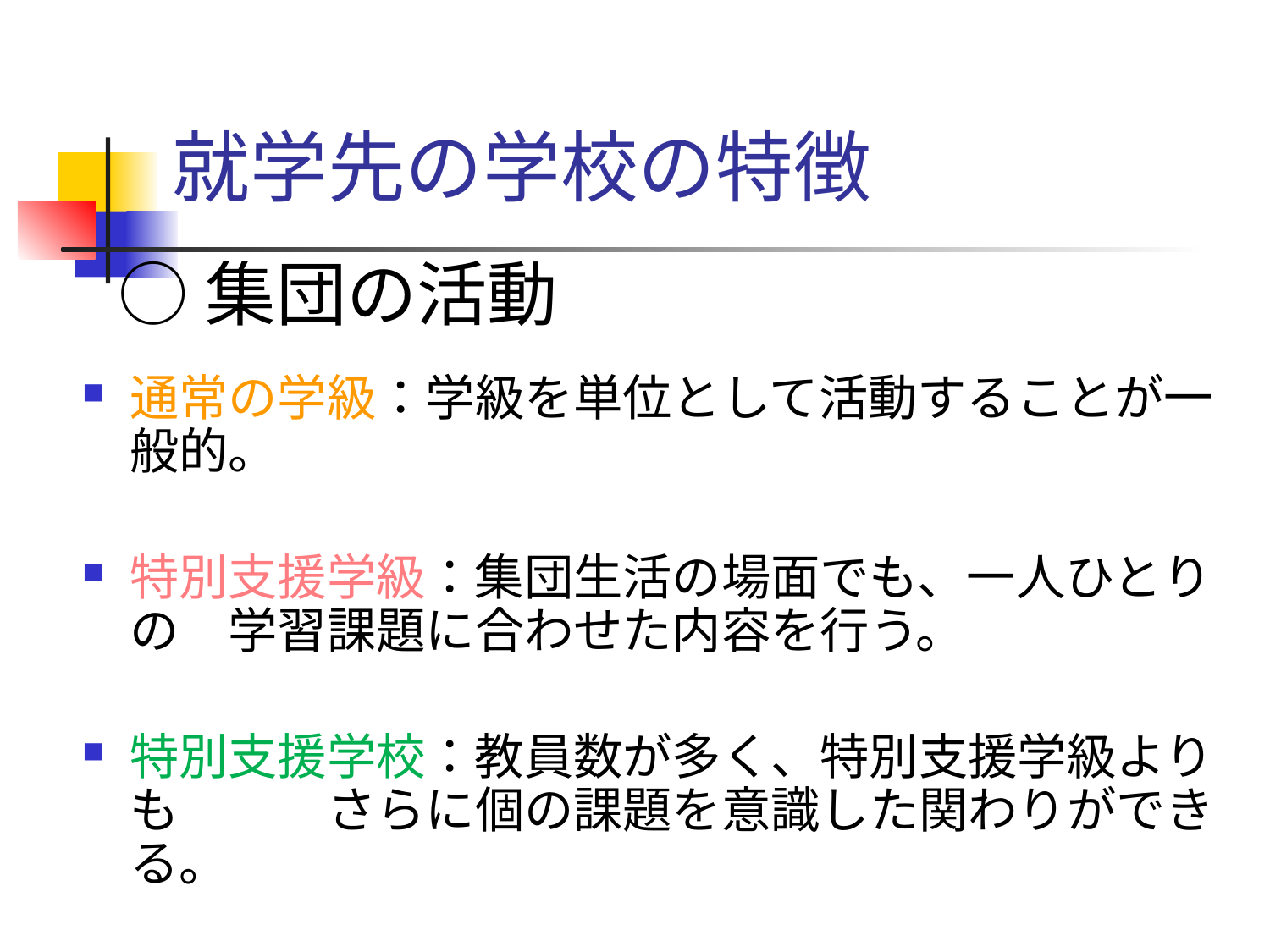

就学先の学校の特徴
○集団の活動
通常の学級：学級を単位として活動することが一般的。

特別支援学級：集団生活の場面でも、一人ひとりの　学習課題に合わせた内容を行う。

特別支援学校：教員数が多く、特別支援学級よりも　　　さらに個の課題を意識した関わりができる。